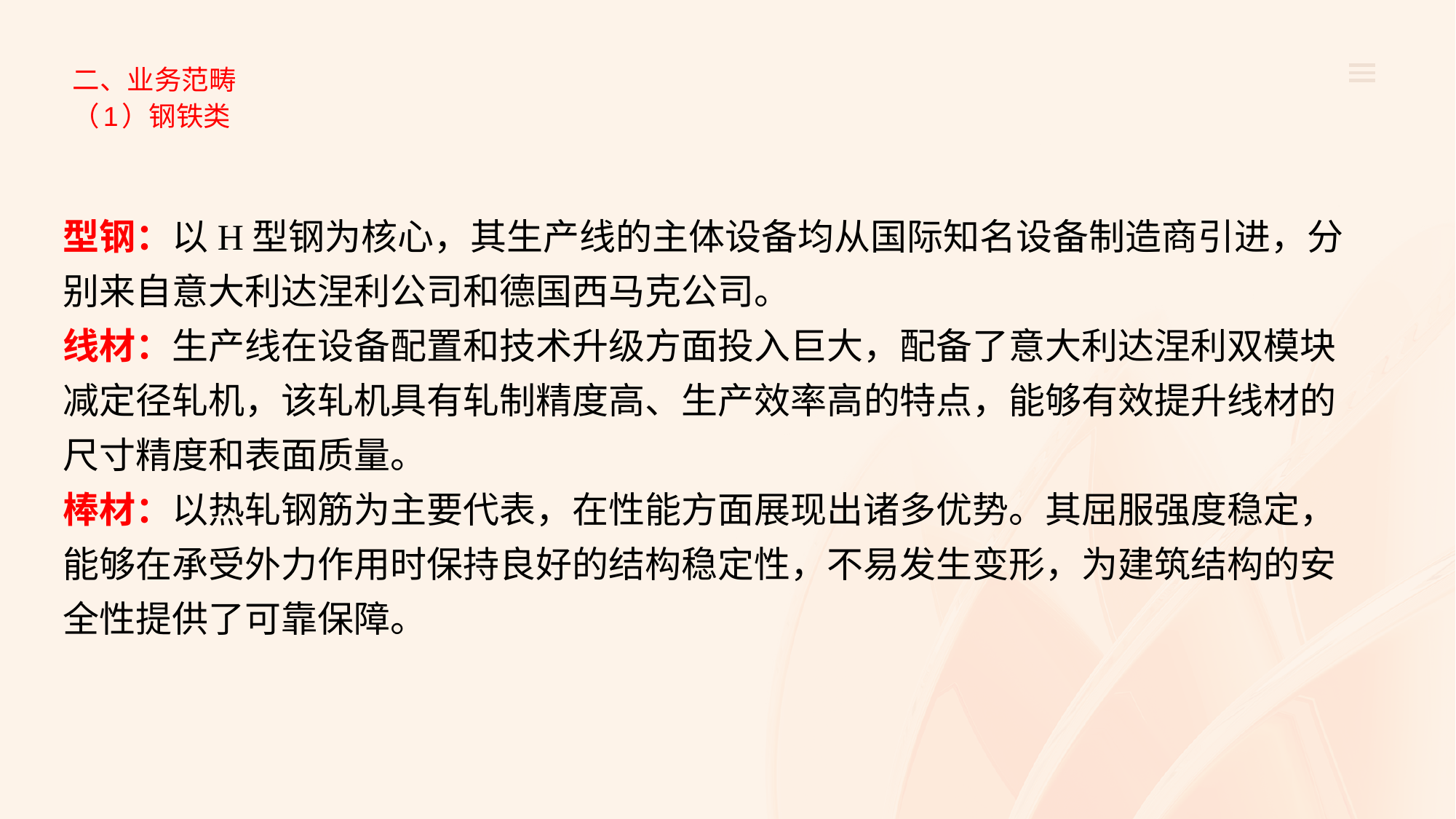

二、业务范畴
（1）钢铁类
型钢：以H型钢为核心，其生产线的主体设备均从国际知名设备制造商引进，分别来自意大利达涅利公司和德国西马克公司。
线材：生产线在设备配置和技术升级方面投入巨大，配备了意大利达涅利双模块减定径轧机，该轧机具有轧制精度高、生产效率高的特点，能够有效提升线材的尺寸精度和表面质量。
棒材：以热轧钢筋为主要代表，在性能方面展现出诸多优势。其屈服强度稳定，能够在承受外力作用时保持良好的结构稳定性，不易发生变形，为建筑结构的安全性提供了可靠保障。